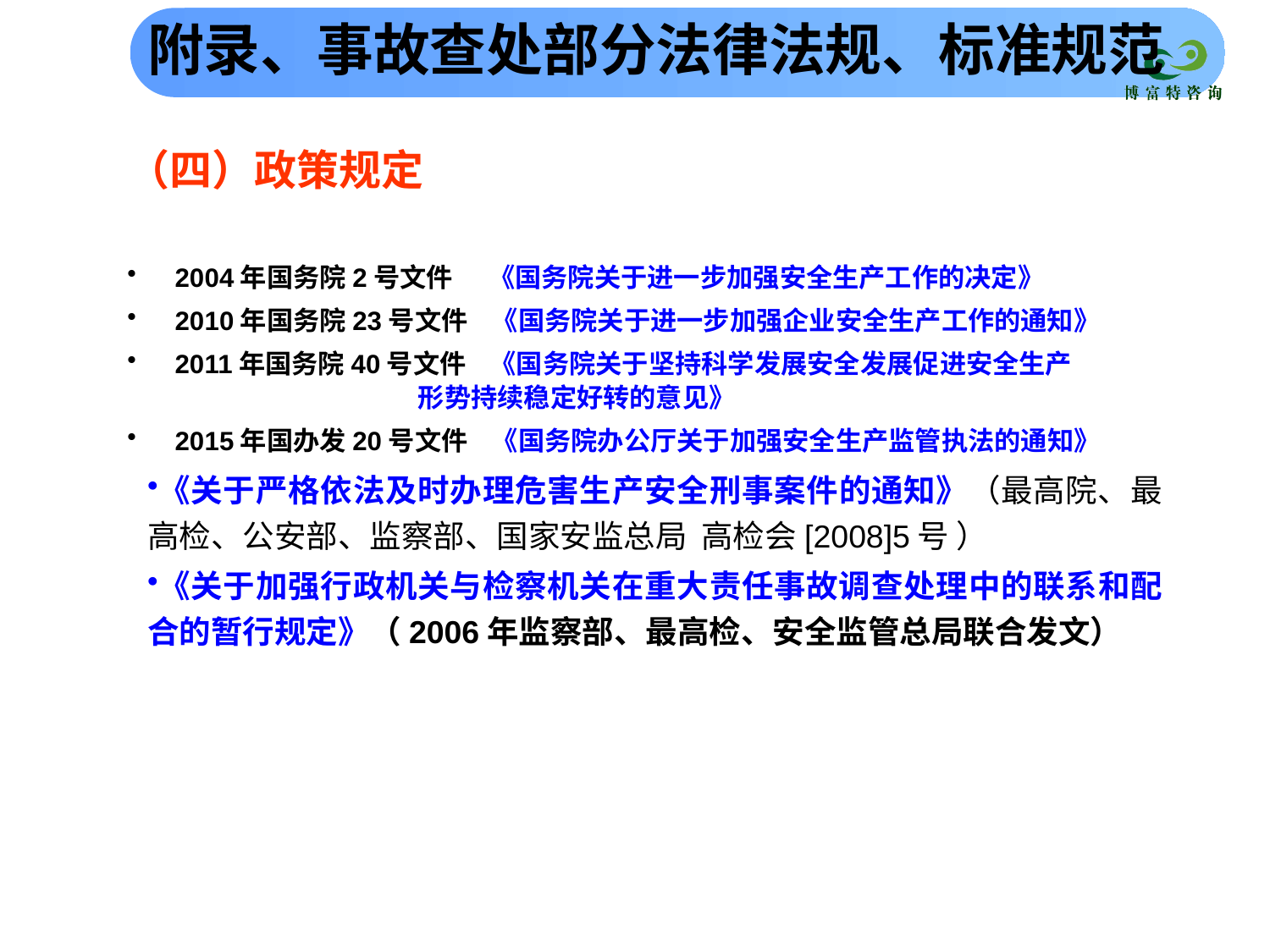

附录、事故查处部分法律法规、标准规范
（四）政策规定

2004年国务院2号文件      《国务院关于进一步加强安全生产工作的决定》
2010年国务院23号文件    《国务院关于进一步加强企业安全生产工作的通知》
2011年国务院40号文件    《国务院关于坚持科学发展安全发展促进安全生产
                                                形势持续稳定好转的意见》
2015年国办发20号文件    《国务院办公厅关于加强安全生产监管执法的通知》
《关于严格依法及时办理危害生产安全刑事案件的通知》（最高院、最高检、公安部、监察部、国家安监总局  高检会[2008]5号 ）
《关于加强行政机关与检察机关在重大责任事故调查处理中的联系和配合的暂行规定》（2006年监察部、最高检、安全监管总局联合发文）